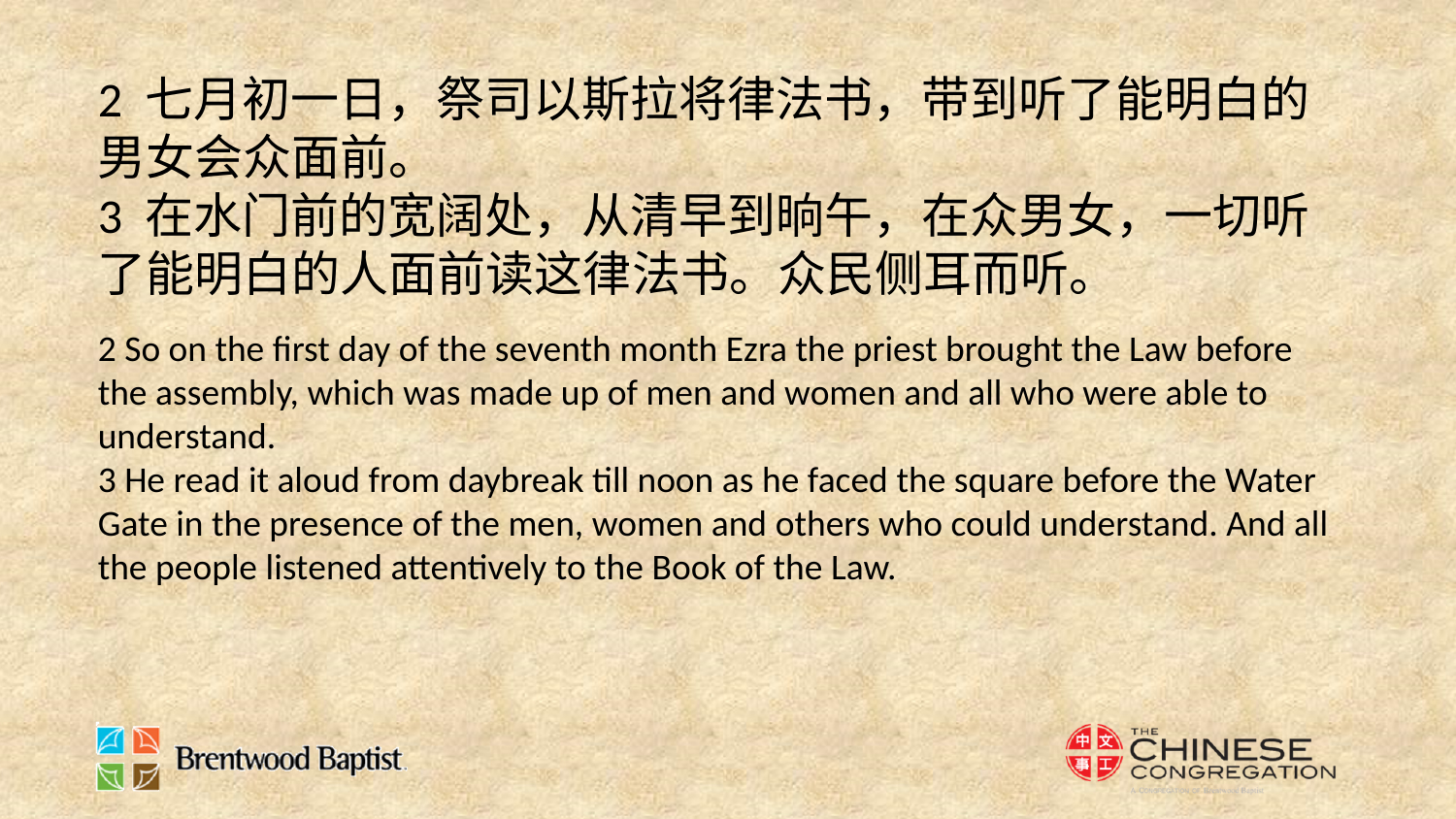

2 七月初一日，祭司以斯拉将律法书，带到听了能明白的男女会众面前。
3 在水门前的宽阔处，从清早到晌午，在众男女，一切听了能明白的人面前读这律法书。众民侧耳而听。

2 So on the first day of the seventh month Ezra the priest brought the Law before the assembly, which was made up of men and women and all who were able to understand.
3 He read it aloud from daybreak till noon as he faced the square before the Water Gate in the presence of the men, women and others who could understand. And all the people listened attentively to the Book of the Law.